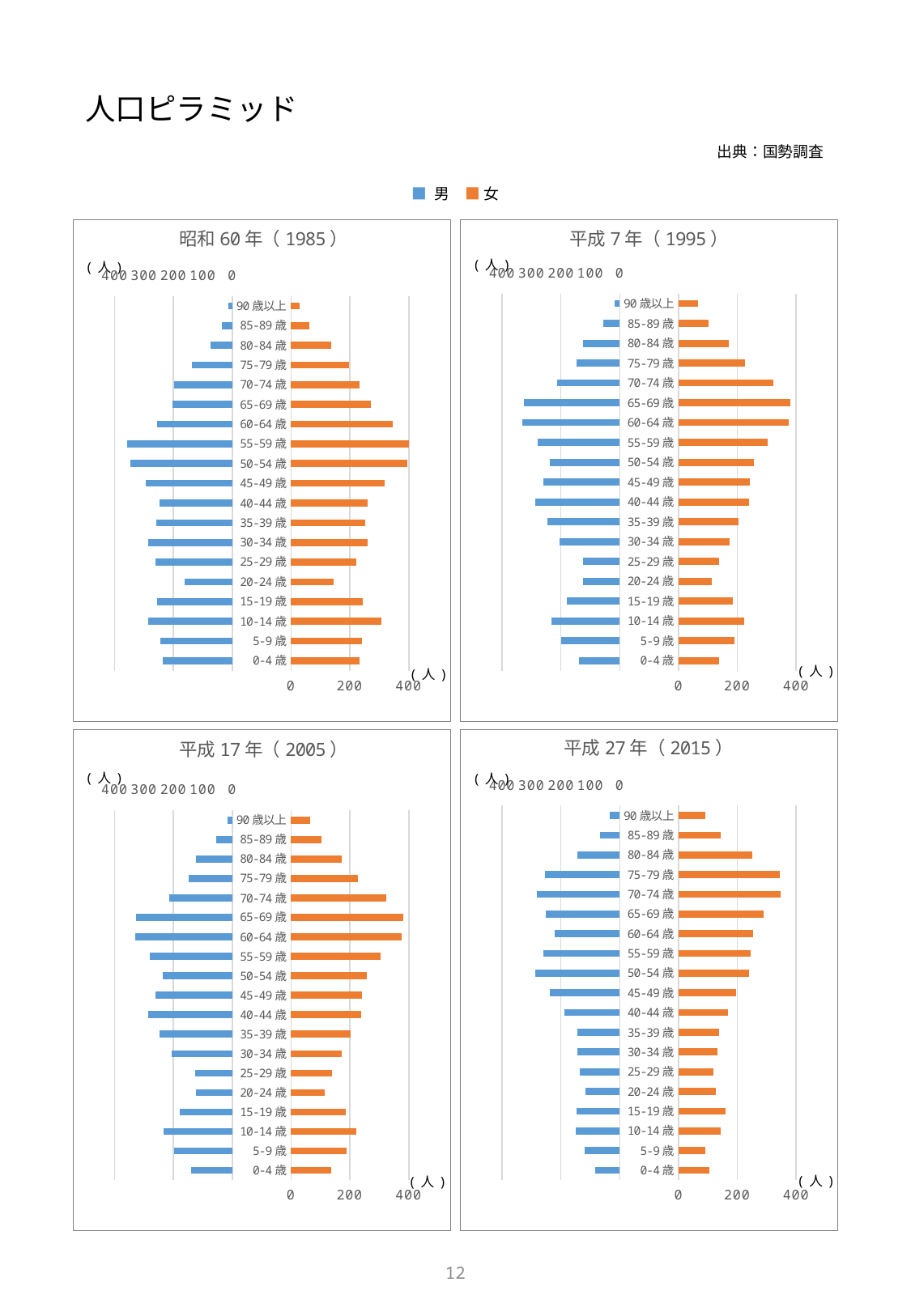

# 人口ピラミッド
出典：国勢調査
■ 男　■ 女

### Chart: 昭和60年（1985）

| Category | 女 | 男 |
|---|---|---|
| 0-4歳 | 234.0 | 236.0 |
| 5-9歳 | 240.0 | 244.0 |
| 10-14歳 | 306.0 | 286.0 |
| 15-19歳 | 244.0 | 256.0 |
| 20-24歳 | 144.0 | 161.0 |
| 25-29歳 | 222.0 | 260.0 |
| 30-34歳 | 259.0 | 287.0 |
| 35-39歳 | 251.0 | 258.0 |
| 40-44歳 | 259.0 | 248.0 |
| 45-49歳 | 318.0 | 293.0 |
| 50-54歳 | 394.0 | 346.0 |
| 55-59歳 | 408.0 | 357.0 |
| 60-64歳 | 345.0 | 256.0 |
| 65-69歳 | 271.0 | 203.0 |
| 70-74歳 | 233.0 | 199.0 |
| 75-79歳 | 197.0 | 137.0 |
| 80-84歳 | 137.0 | 75.0 |
| 85-89歳 | 62.0 | 35.0 |
| 90歳以上 | 29.0 | 12.0 |

### Chart: 平成7年（1995）

| Category | 女 | 男 |
|---|---|---|
| 0-4歳 | 137.0 | 139.0 |
| 5-9歳 | 190.0 | 198.0 |
| 10-14歳 | 223.0 | 233.0 |
| 15-19歳 | 185.0 | 180.0 |
| 20-24歳 | 114.0 | 124.0 |
| 25-29歳 | 139.0 | 125.0 |
| 30-34歳 | 173.0 | 205.0 |
| 35-39歳 | 203.0 | 247.0 |
| 40-44歳 | 239.0 | 287.0 |
| 45-49歳 | 242.0 | 261.0 |
| 50-54歳 | 257.0 | 237.0 |
| 55-59歳 | 304.0 | 279.0 |
| 60-64歳 | 376.0 | 331.0 |
| 65-69歳 | 381.0 | 327.0 |
| 70-74歳 | 323.0 | 214.0 |
| 75-79歳 | 227.0 | 148.0 |
| 80-84歳 | 171.0 | 124.0 |
| 85-89歳 | 103.0 | 55.0 |
| 90歳以上 | 66.0 | 16.0 |

### Chart: 平成17年（2005）

| Category | 女 | 男 |
|---|---|---|
| 0-4歳 | 137.0 | 139.0 |
| 5-9歳 | 190.0 | 198.0 |
| 10-14歳 | 223.0 | 233.0 |
| 15-19歳 | 185.0 | 180.0 |
| 20-24歳 | 114.0 | 124.0 |
| 25-29歳 | 139.0 | 125.0 |
| 30-34歳 | 173.0 | 205.0 |
| 35-39歳 | 203.0 | 247.0 |
| 40-44歳 | 239.0 | 287.0 |
| 45-49歳 | 242.0 | 261.0 |
| 50-54歳 | 257.0 | 237.0 |
| 55-59歳 | 304.0 | 279.0 |
| 60-64歳 | 376.0 | 331.0 |
| 65-69歳 | 381.0 | 327.0 |
| 70-74歳 | 323.0 | 214.0 |
| 75-79歳 | 227.0 | 148.0 |
| 80-84歳 | 171.0 | 124.0 |
| 85-89歳 | 103.0 | 55.0 |
| 90歳以上 | 66.0 | 16.0 |

### Chart: 平成27年（2015）

| Category | 女 | 男 |
|---|---|---|
| 0-4歳 | 106.0 | 84.0 |
| 5-9歳 | 90.0 | 118.0 |
| 10-14歳 | 143.0 | 149.0 |
| 15-19歳 | 159.0 | 146.0 |
| 20-24歳 | 126.0 | 116.0 |
| 25-29歳 | 119.0 | 136.0 |
| 30-34歳 | 132.0 | 144.0 |
| 35-39歳 | 139.0 | 145.0 |
| 40-44歳 | 169.0 | 189.0 |
| 45-49歳 | 197.0 | 238.0 |
| 50-54歳 | 239.0 | 287.0 |
| 55-59歳 | 245.0 | 260.0 |
| 60-64歳 | 253.0 | 222.0 |
| 65-69歳 | 290.0 | 251.0 |
| 70-74歳 | 348.0 | 281.0 |
| 75-79歳 | 344.0 | 253.0 |
| 80-84歳 | 250.0 | 144.0 |
| 85-89歳 | 143.0 | 67.0 |
| 90歳以上 | 91.0 | 35.0 |
12